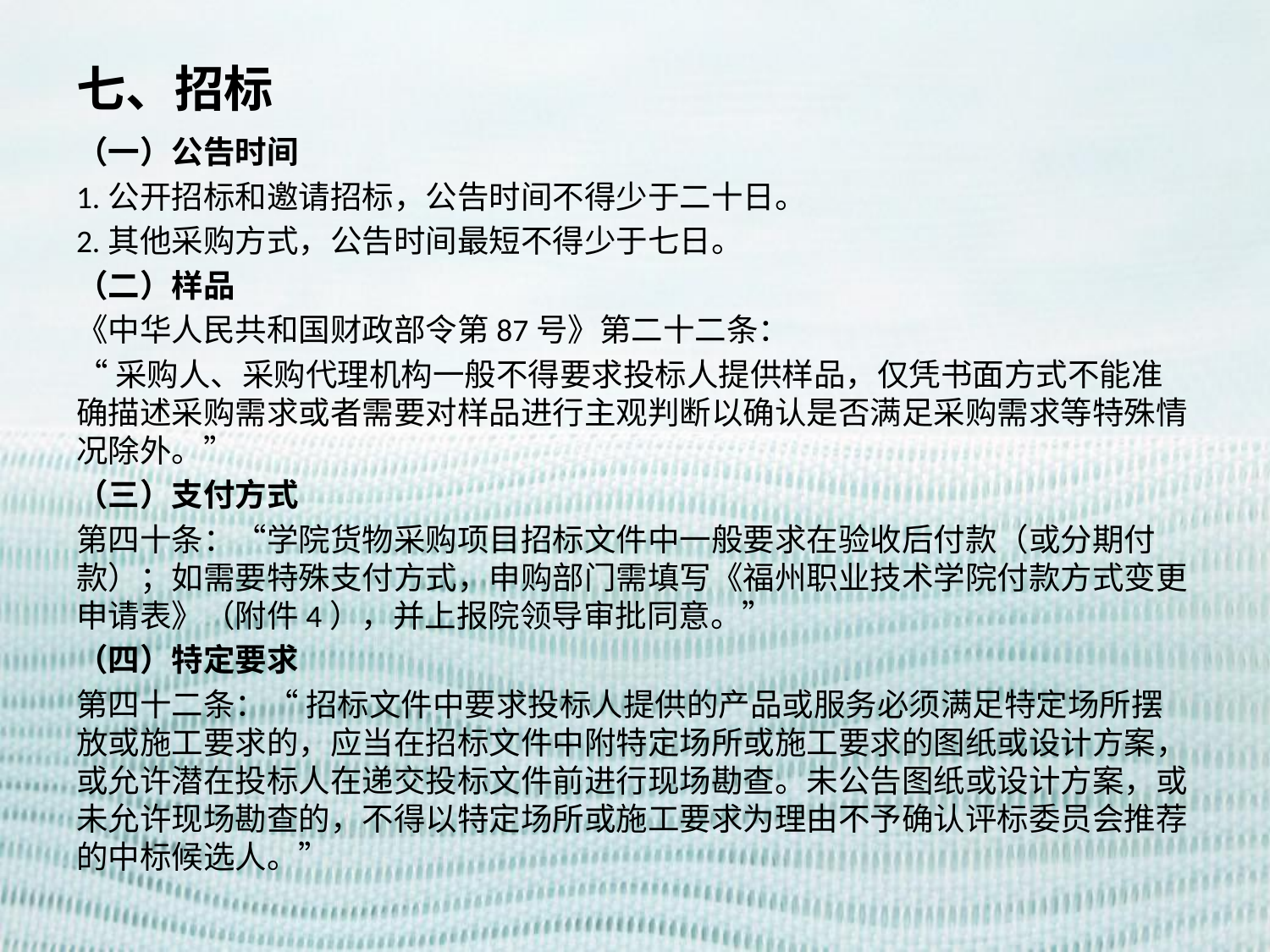

# 七、招标
（一）公告时间
1.公开招标和邀请招标，公告时间不得少于二十日。
2.其他采购方式，公告时间最短不得少于七日。
（二）样品
《中华人民共和国财政部令第87号》第二十二条：
“采购人、采购代理机构一般不得要求投标人提供样品，仅凭书面方式不能准确描述采购需求或者需要对样品进行主观判断以确认是否满足采购需求等特殊情况除外。”
（三）支付方式
第四十条：“学院货物采购项目招标文件中一般要求在验收后付款（或分期付款）；如需要特殊支付方式，申购部门需填写《福州职业技术学院付款方式变更申请表》（附件4），并上报院领导审批同意。”
（四）特定要求
第四十二条：“ 招标文件中要求投标人提供的产品或服务必须满足特定场所摆放或施工要求的，应当在招标文件中附特定场所或施工要求的图纸或设计方案，或允许潜在投标人在递交投标文件前进行现场勘查。未公告图纸或设计方案，或未允许现场勘查的，不得以特定场所或施工要求为理由不予确认评标委员会推荐的中标候选人。”